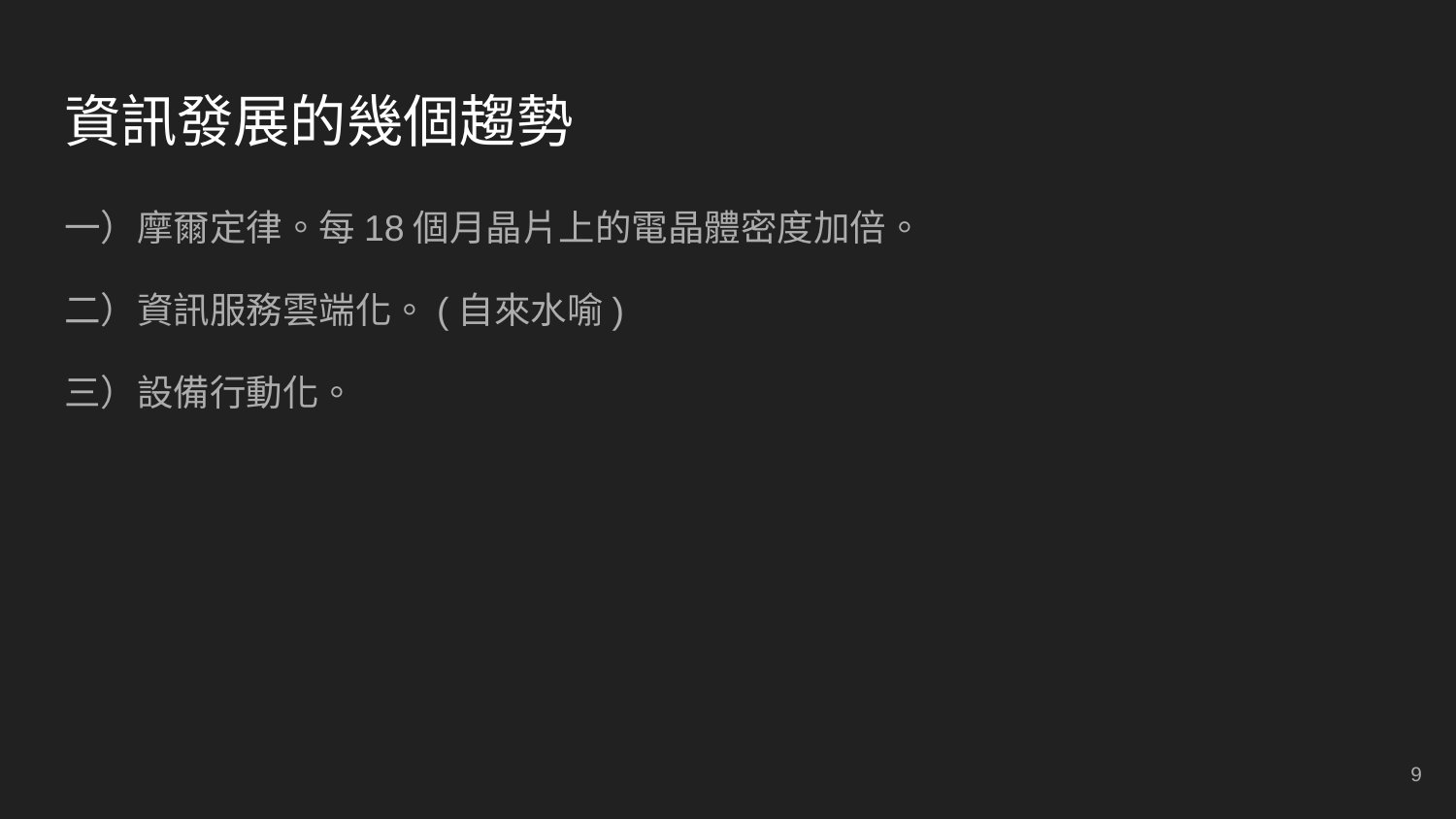

# 資訊發展的幾個趨勢
一）摩爾定律。每18個月晶片上的電晶體密度加倍。
二）資訊服務雲端化。(自來水喻)
三）設備行動化。
9